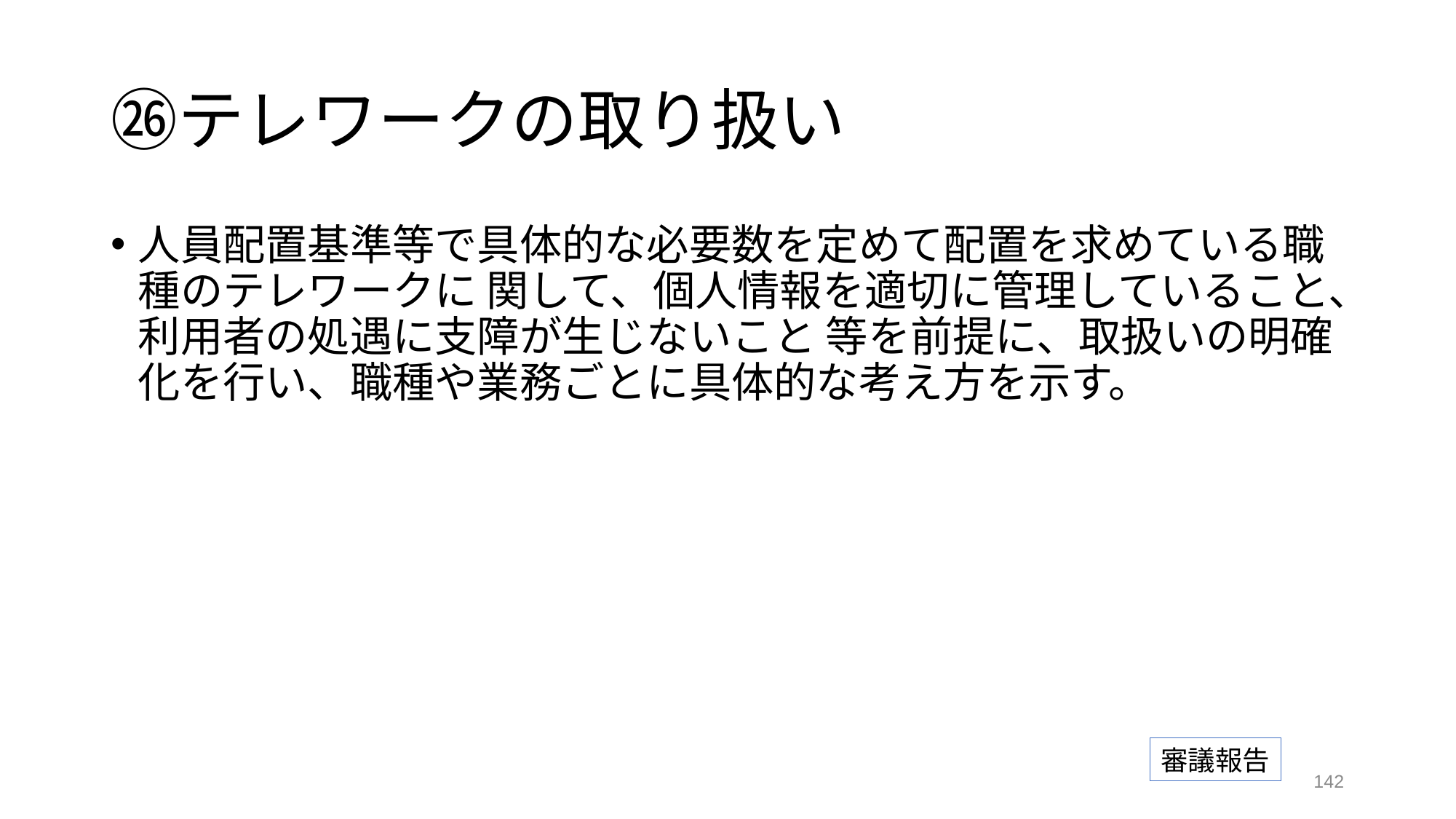

# ㉖テレワークの取り扱い
人員配置基準等で具体的な必要数を定めて配置を求めている職種のテレワークに 関して、個人情報を適切に管理していること、利用者の処遇に支障が生じないこと 等を前提に、取扱いの明確化を行い、職種や業務ごとに具体的な考え方を示す。
審議報告
142